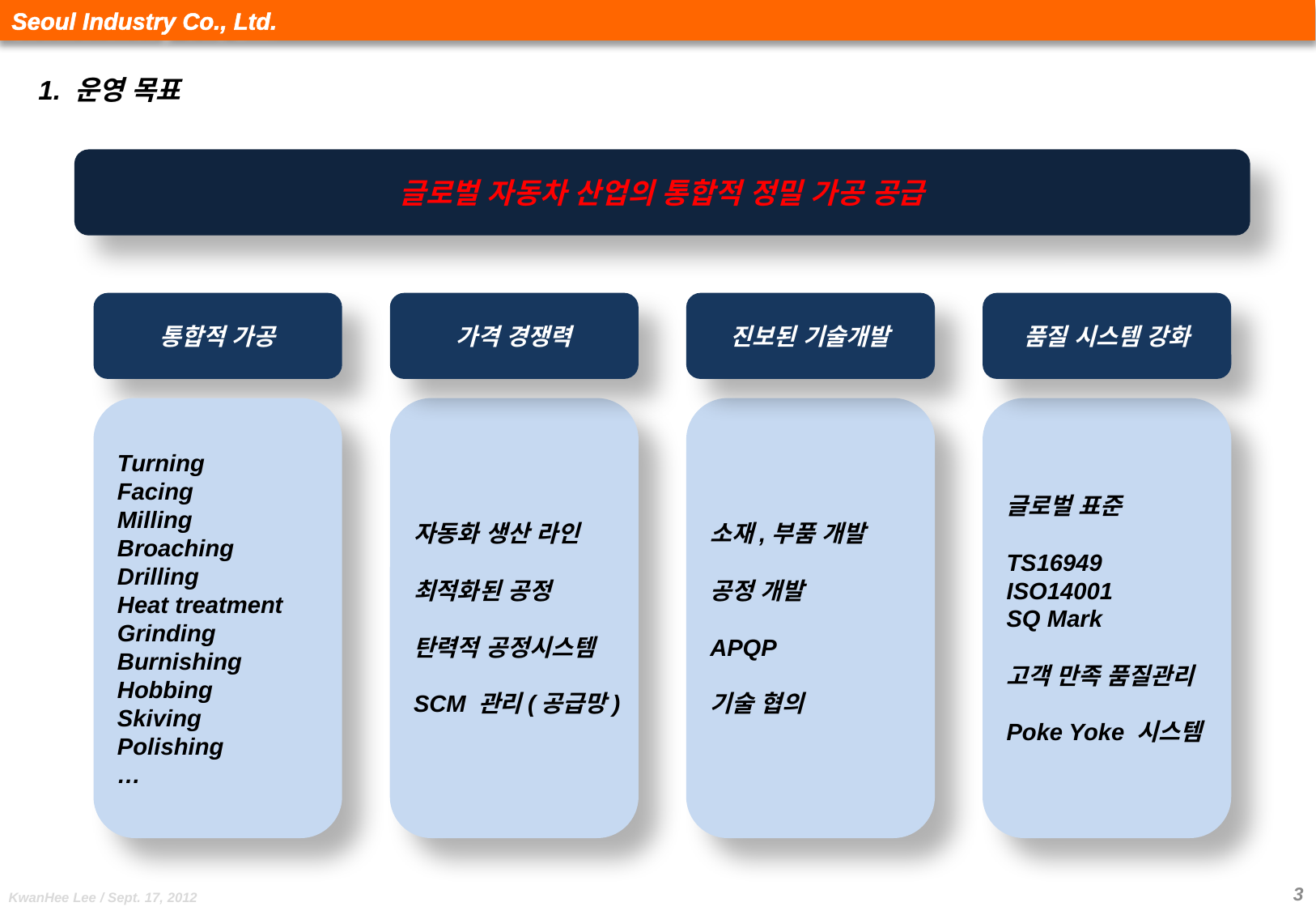

1. 운영 목표
글로벌 자동차 산업의 통합적 정밀 가공 공급
통합적 가공
가격 경쟁력
진보된 기술개발
품질 시스템 강화
Turning
Facing
Milling
Broaching
Drilling
Heat treatment
Grinding
Burnishing
Hobbing
Skiving
Polishing
…
자동화 생산 라인

최적화된 공정

탄력적 공정시스템

SCM 관리(공급망)
소재,부품 개발

공정 개발

APQP

기술 협의
글로벌 표준

TS16949
ISO14001
SQ Mark

고객 만족 품질관리

Poke Yoke 시스템
3